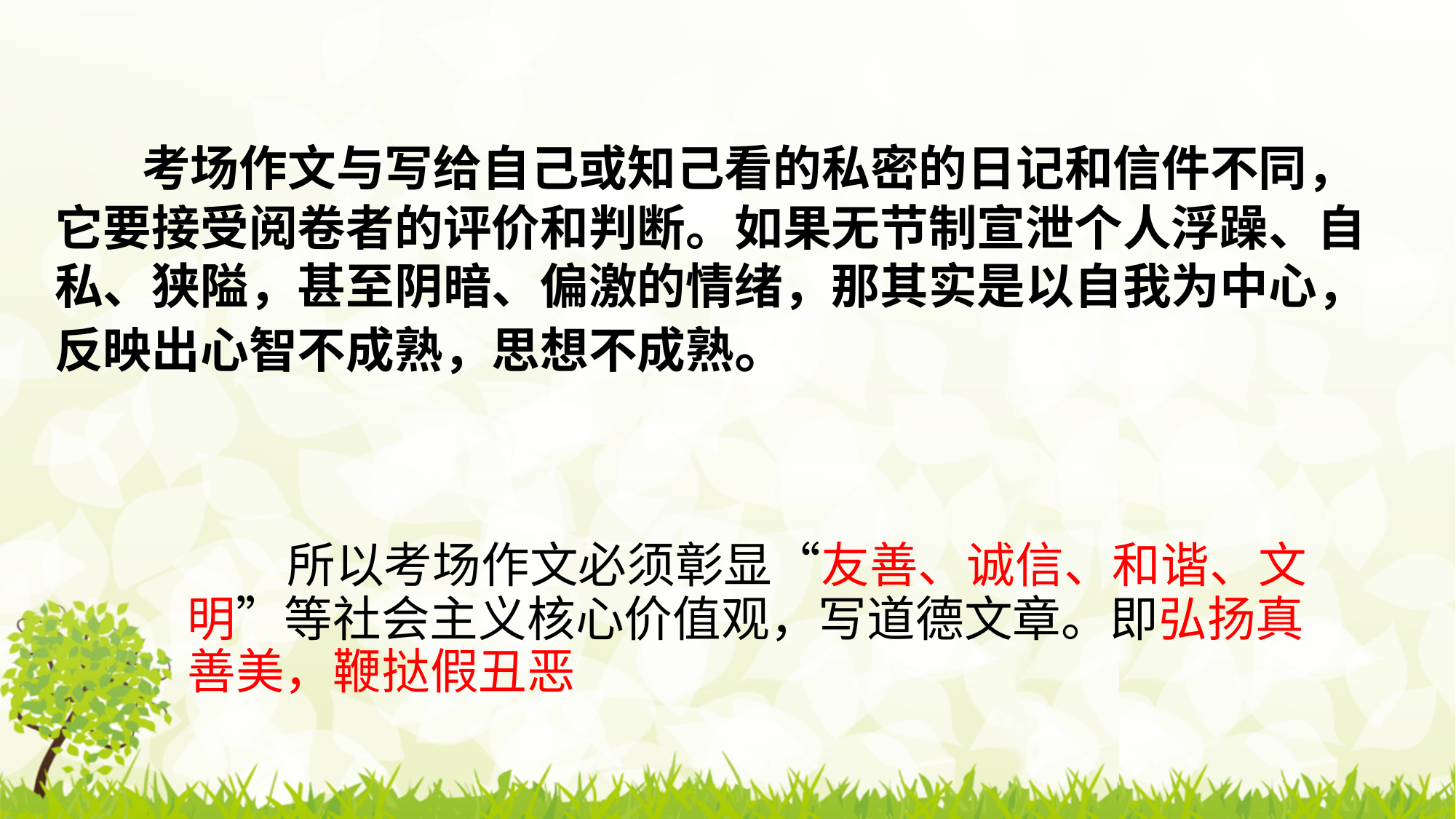

考场作文与写给自己或知己看的私密的日记和信件不同，它要接受阅卷者的评价和判断。如果无节制宣泄个人浮躁、自私、狭隘，甚至阴暗、偏激的情绪，那其实是以自我为中心，反映出心智不成熟，思想不成熟。

       所以考场作文必须彰显“友善、诚信、和谐、文明”等社会主义核心价值观，写道德文章。即弘扬真善美，鞭挞假丑恶